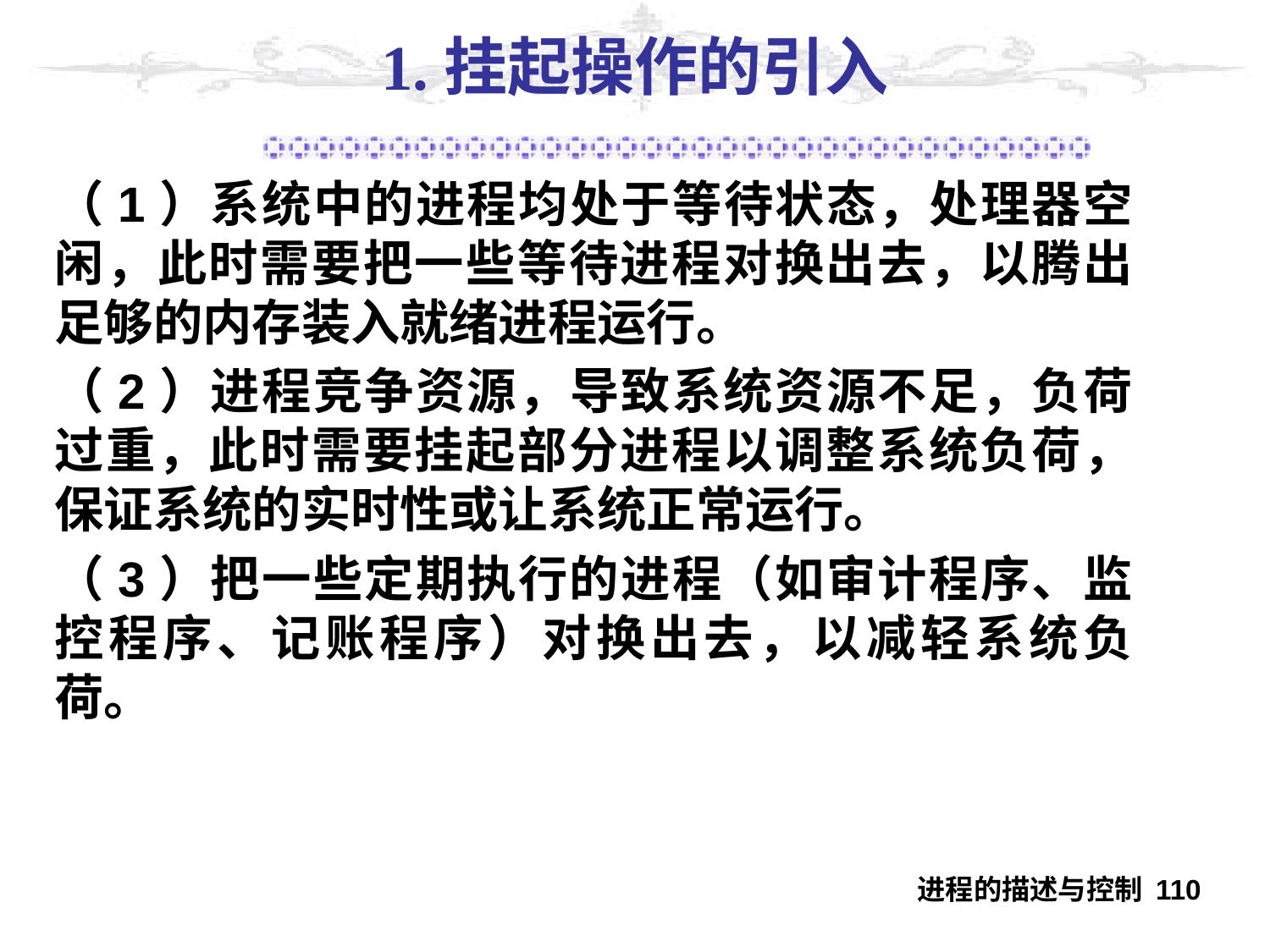

# 1.挂起操作的引入
（1）系统中的进程均处于等待状态，处理器空闲，此时需要把一些等待进程对换出去，以腾出足够的内存装入就绪进程运行。
（2）进程竞争资源，导致系统资源不足，负荷过重，此时需要挂起部分进程以调整系统负荷，保证系统的实时性或让系统正常运行。
（3）把一些定期执行的进程（如审计程序、监控程序、记账程序）对换出去，以减轻系统负荷。